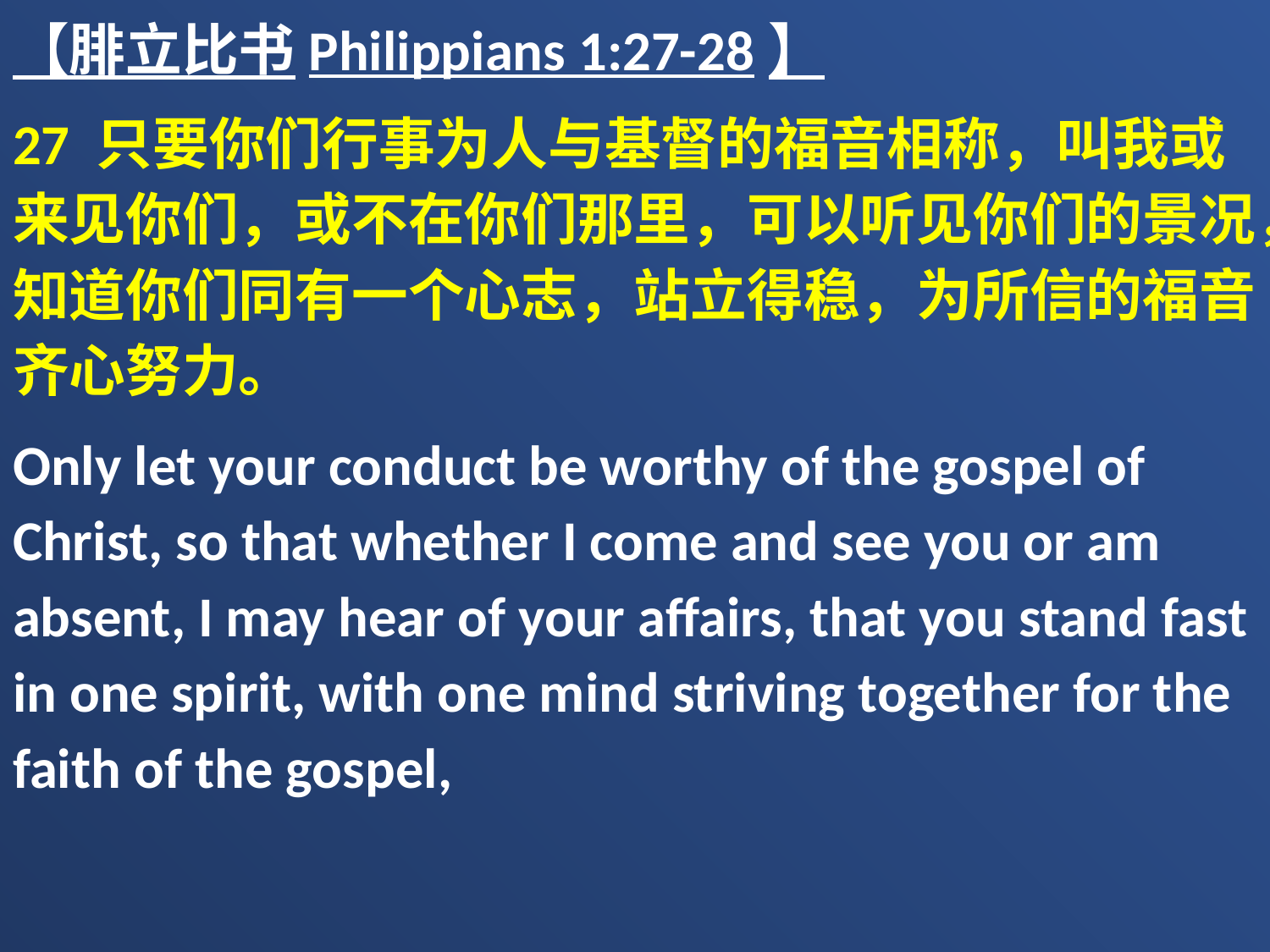

【腓立比书Philippians 1:27-28】
27 只要你们行事为人与基督的福音相称，叫我或来见你们，或不在你们那里，可以听见你们的景况，知道你们同有一个心志，站立得稳，为所信的福音齐心努力。
Only let your conduct be worthy of the gospel of Christ, so that whether I come and see you or am absent, I may hear of your affairs, that you stand fast in one spirit, with one mind striving together for the faith of the gospel,